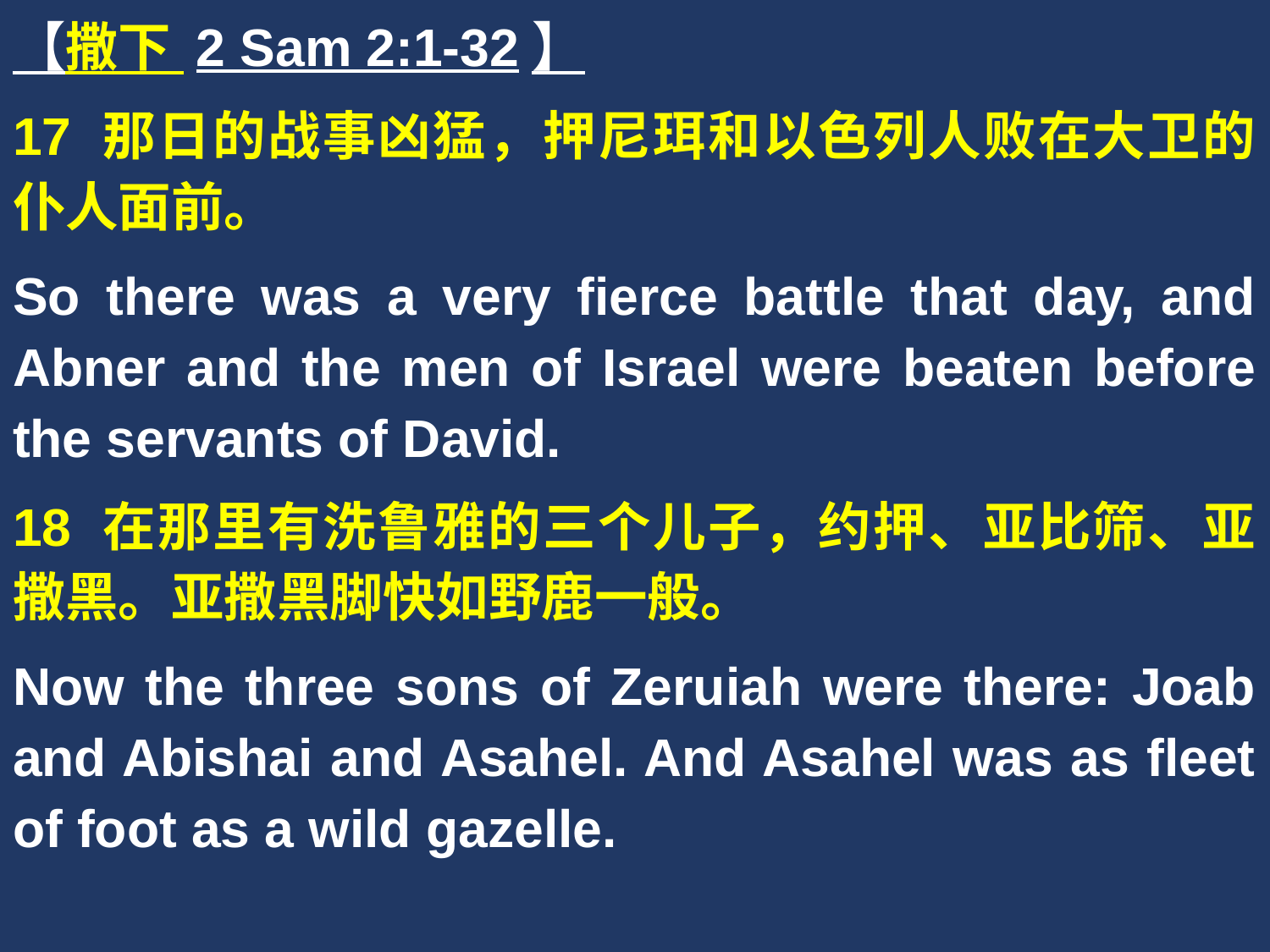

【撒下 2 Sam 2:1-32】
17 那日的战事凶猛，押尼珥和以色列人败在大卫的仆人面前。
So there was a very fierce battle that day, and Abner and the men of Israel were beaten before the servants of David.
18 在那里有洗鲁雅的三个儿子，约押、亚比筛、亚撒黑。亚撒黑脚快如野鹿一般。
Now the three sons of Zeruiah were there: Joab and Abishai and Asahel. And Asahel was as fleet of foot as a wild gazelle.